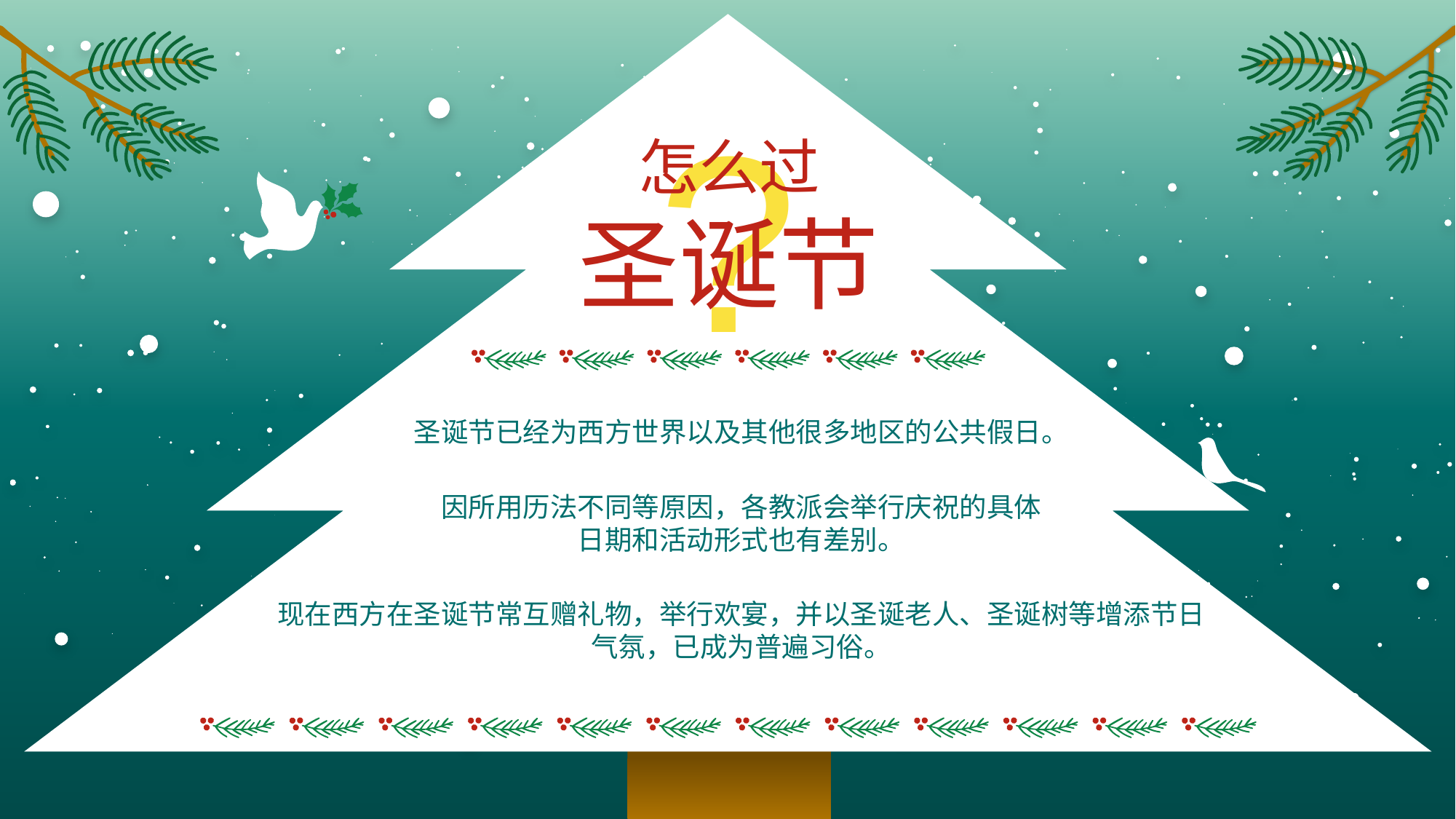

?
怎么过
圣诞节

圣诞节已经为西方世界以及其他很多地区的公共假日。

因所用历法不同等原因，各教派会举行庆祝的具体日期和活动形式也有差别。
现在西方在圣诞节常互赠礼物，举行欢宴，并以圣诞老人、圣诞树等增添节日气氛，已成为普遍习俗。